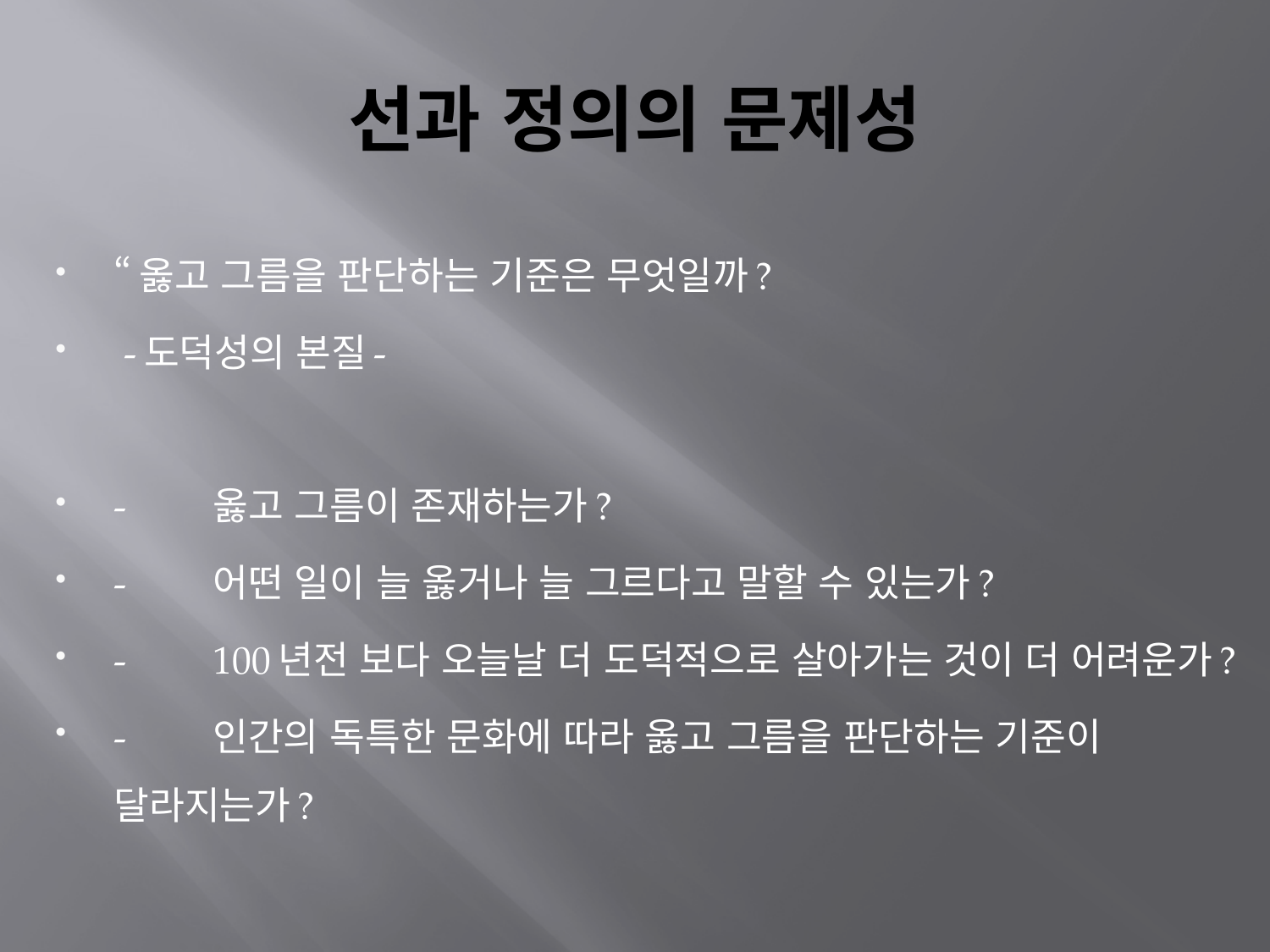

# 선과 정의의 문제성
“옳고 그름을 판단하는 기준은 무엇일까?
 -도덕성의 본질-

-	옳고 그름이 존재하는가?
-	어떤 일이 늘 옳거나 늘 그르다고 말할 수 있는가?
-	100년전 보다 오늘날 더 도덕적으로 살아가는 것이 더 어려운가?
-	인간의 독특한 문화에 따라 옳고 그름을 판단하는 기준이 달라지는가?